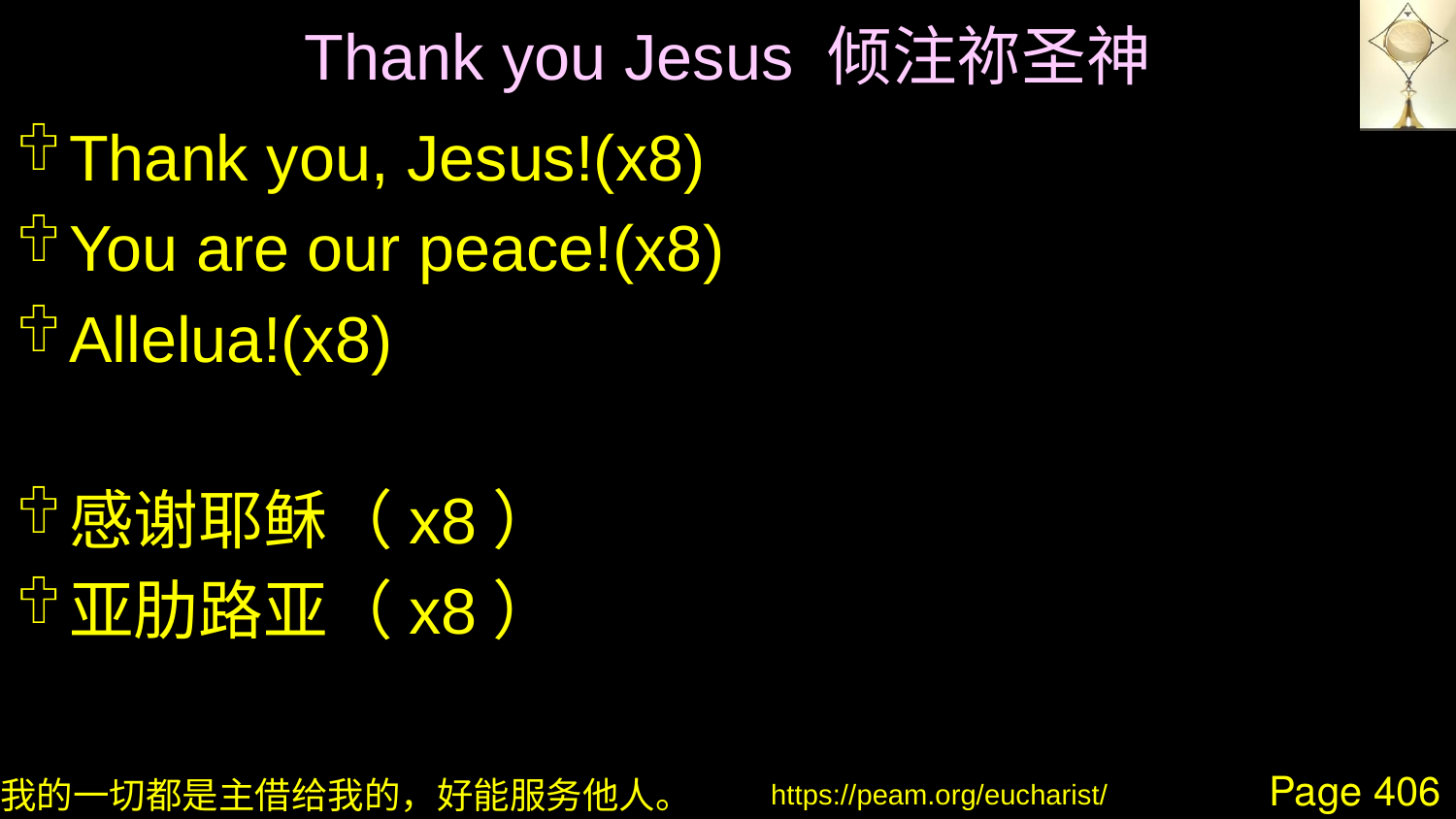

# Thank you Jesus 倾注祢圣神
Thank you, Jesus!(x8)
You are our peace!(x8)
Allelua!(x8)

感谢耶稣（x8）
亚肋路亚（x8）